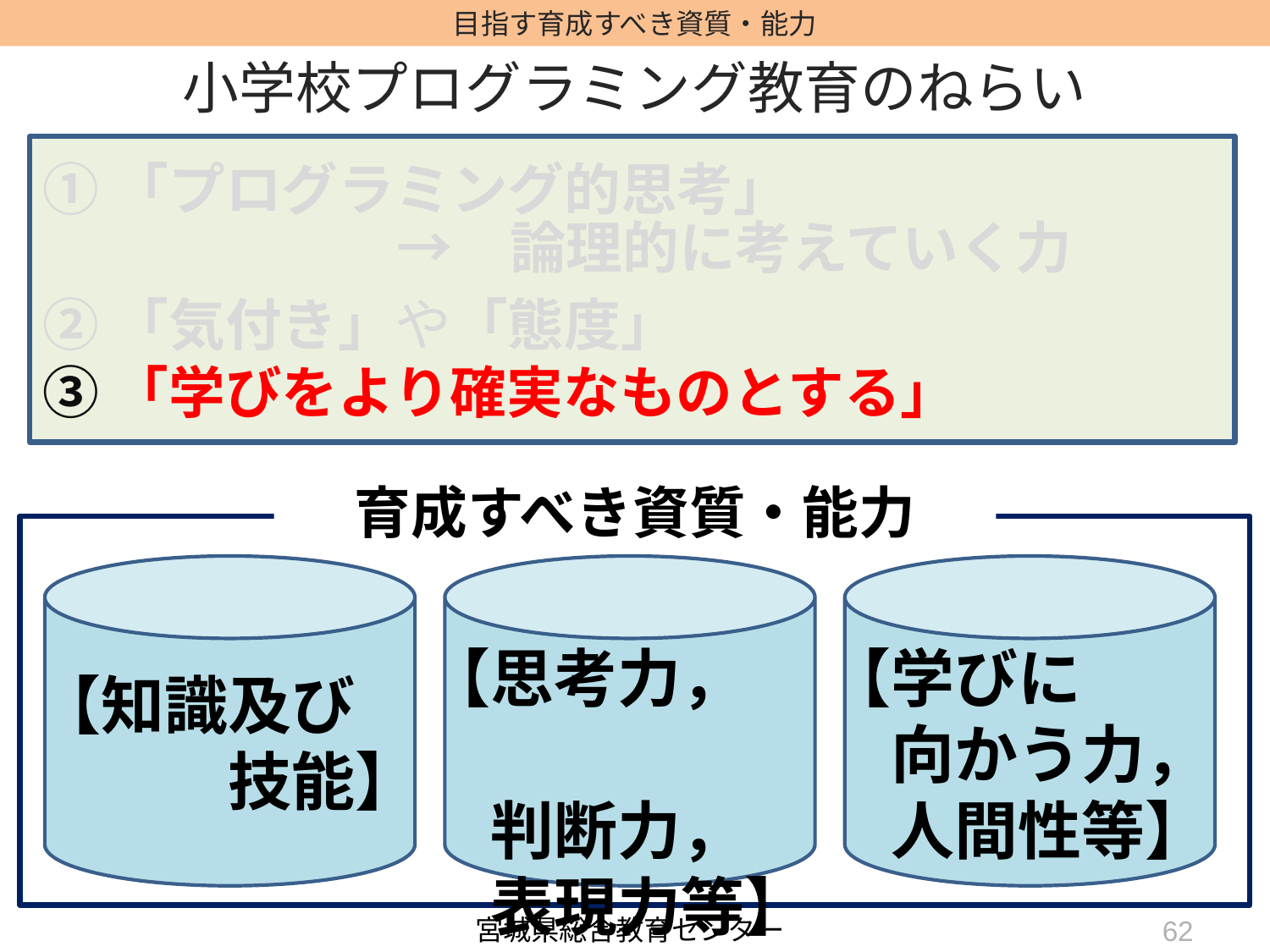

小学校プログラミング教育のねらい
①「プログラミング的思考」

②「気付き」や「態度」
③「学びをより確実なものとする」
　　　→　論理的に考えていく力
育成すべき資質・能力

【思考力，
　判断力，
　表現力等】
【学びに
　向かう力，
　人間性等】
【知識及び
　　　技能】
62